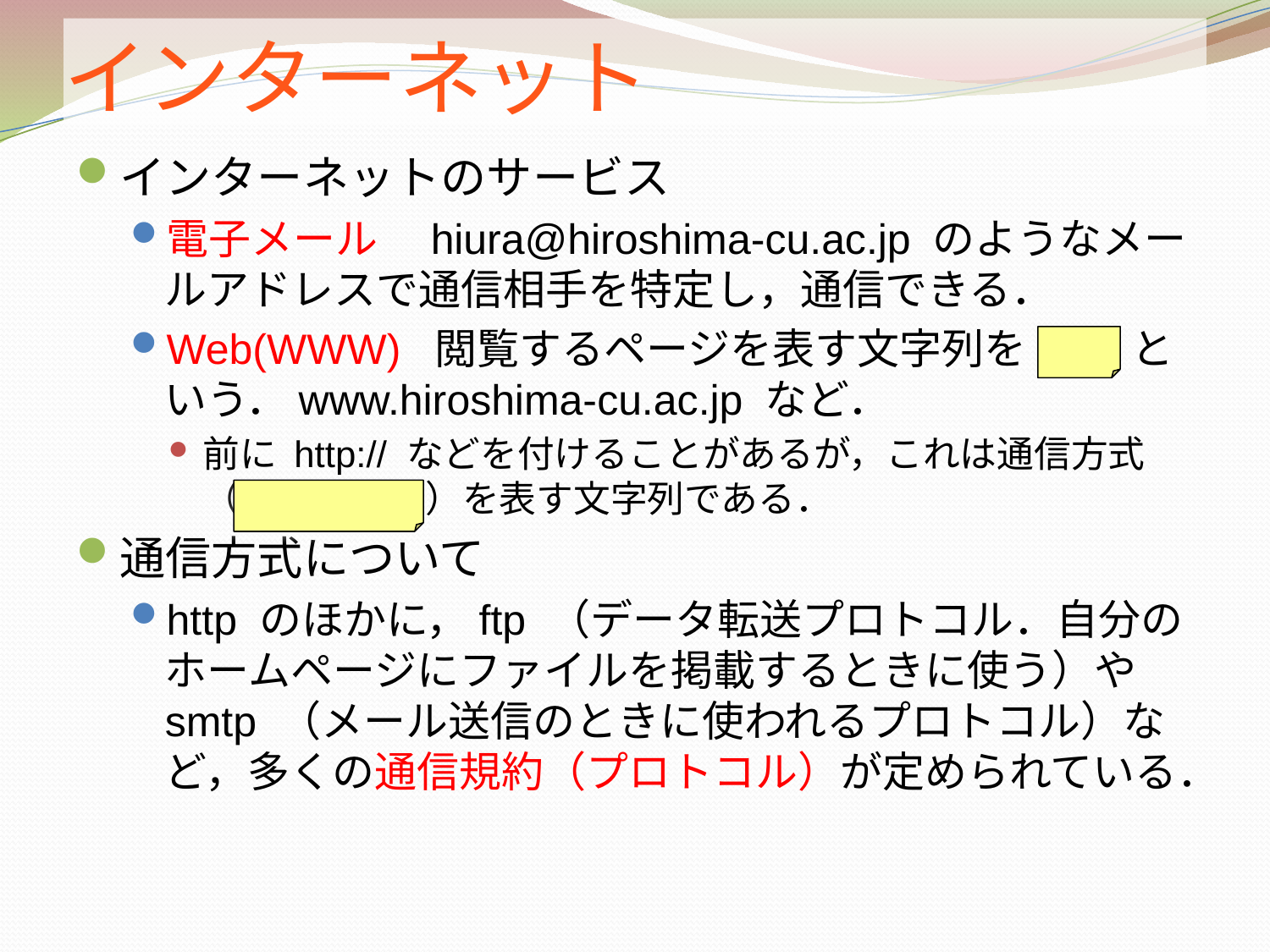

# インターネット
インターネットのサービス
電子メール　hiura@hiroshima-cu.ac.jp のようなメールアドレスで通信相手を特定し，通信できる．
Web(WWW)  閲覧するページを表す文字列をURLという．www.hiroshima-cu.ac.jp など．
前に http:// などを付けることがあるが，これは通信方式（プロトコル）を表す文字列である．
通信方式について
http のほかに，ftp （データ転送プロトコル．自分のホームページにファイルを掲載するときに使う）や smtp （メール送信のときに使われるプロトコル）など，多くの通信規約（プロトコル）が定められている．